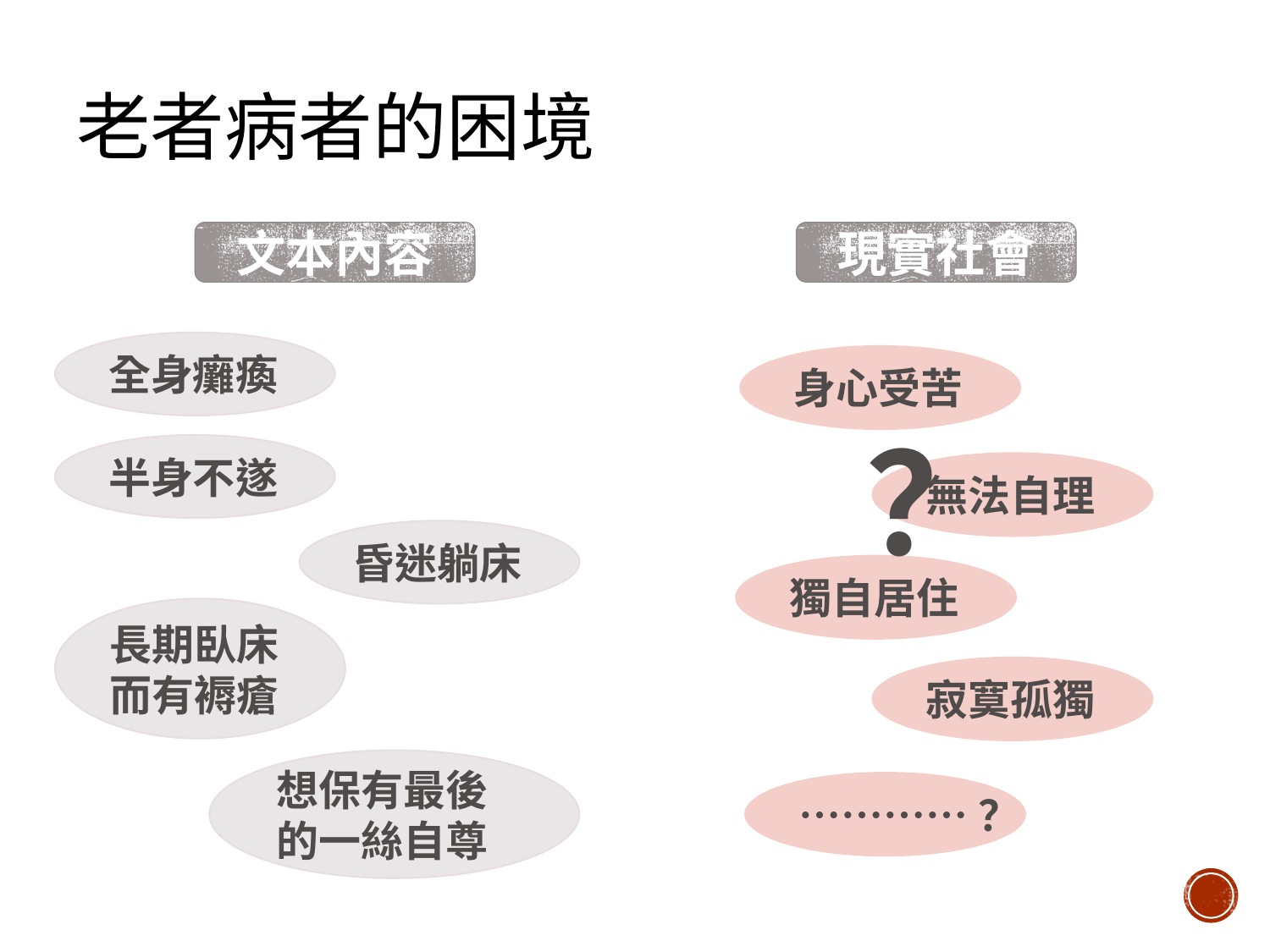

老者病者的困境
文本內容
現實社會
全身癱瘓
身心受苦
？
半身不遂
無法自理
昏迷躺床
獨自居住
長期臥床而有褥瘡
寂寞孤獨
想保有最後的一絲自尊
…………？